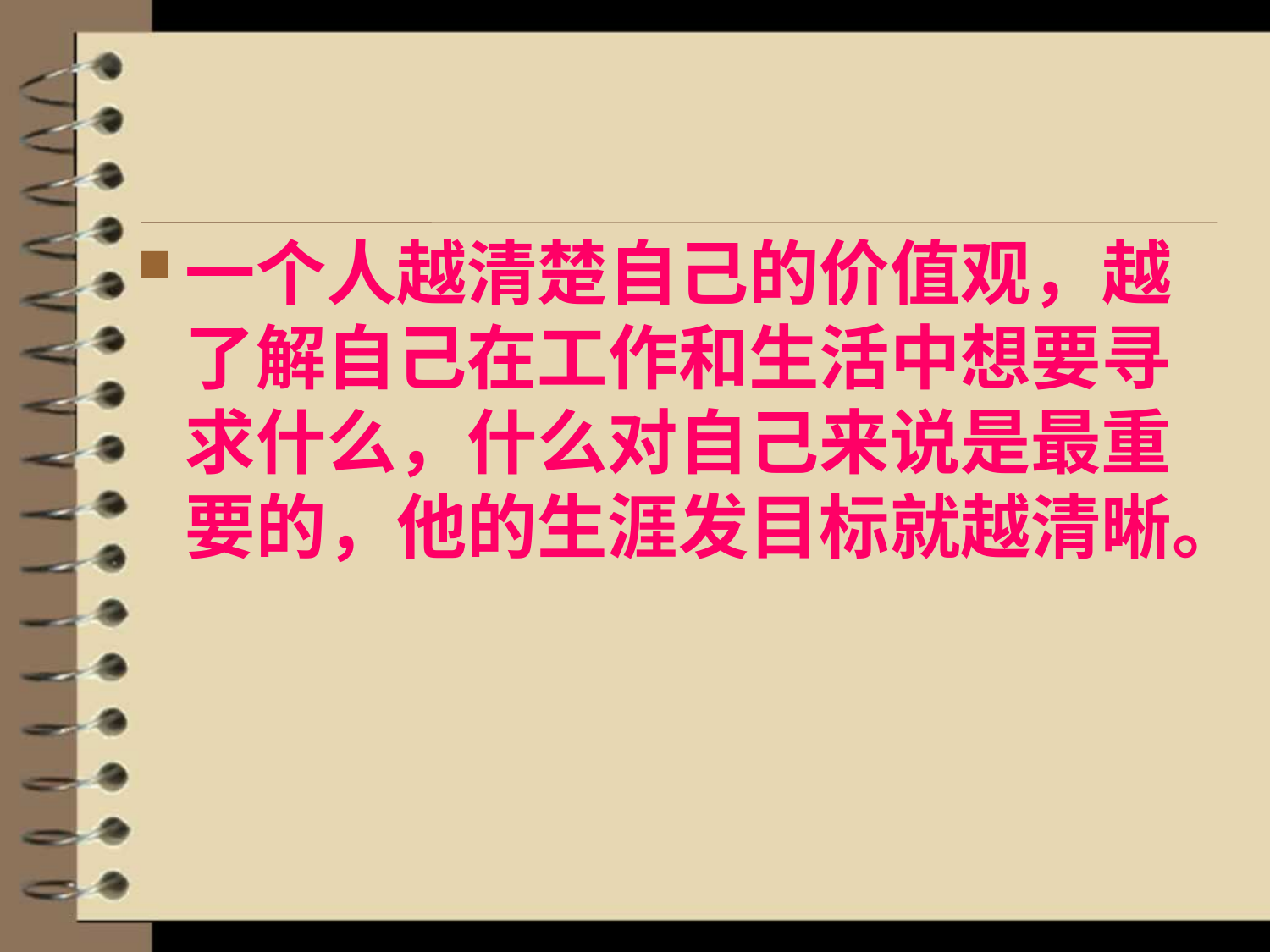

#
一个人越清楚自己的价值观，越了解自己在工作和生活中想要寻求什么，什么对自己来说是最重要的，他的生涯发目标就越清晰。